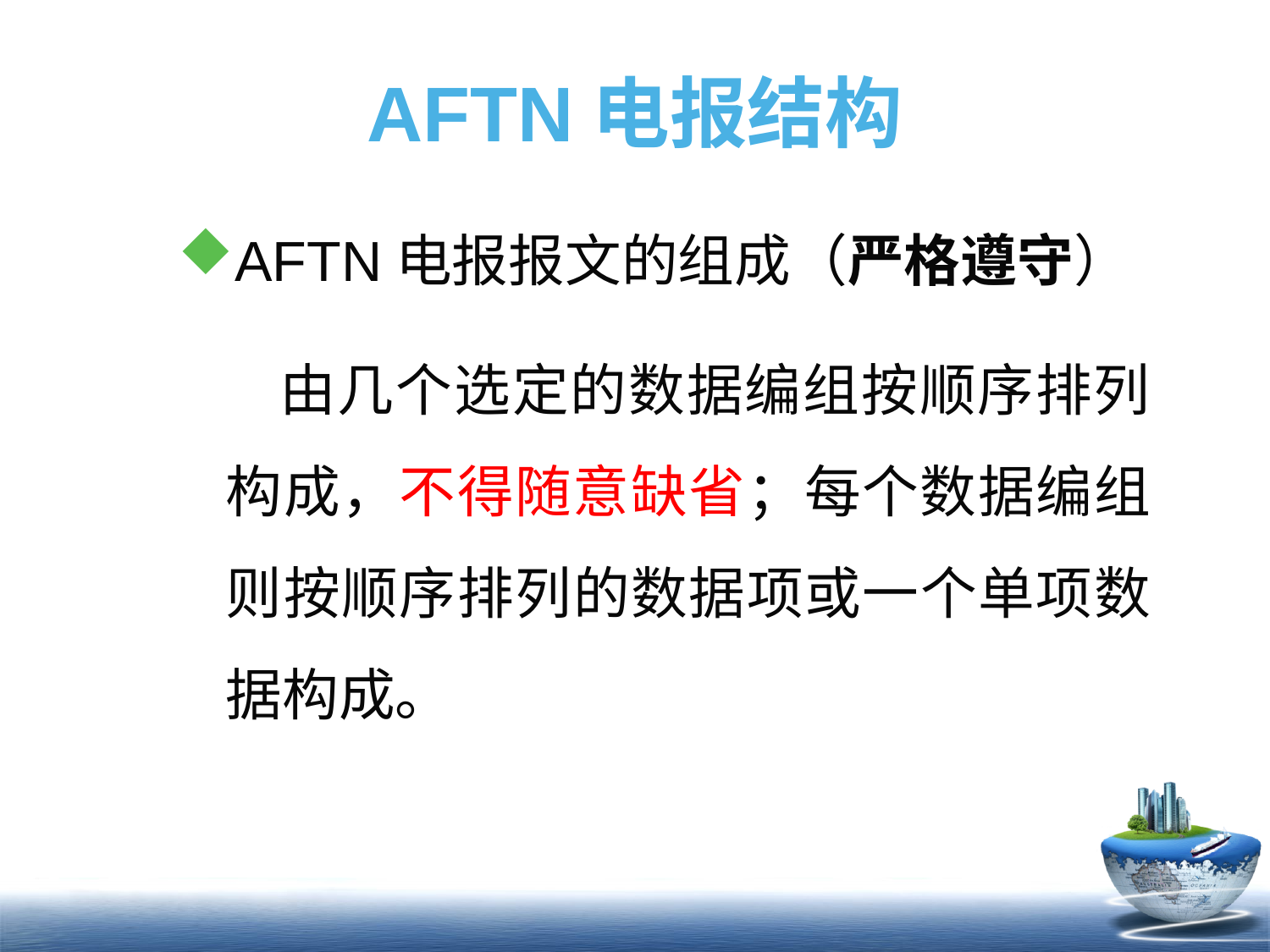

# AFTN电报结构
AFTN电报报文的组成（严格遵守）
      由几个选定的数据编组按顺序排列构成，不得随意缺省；每个数据编组则按顺序排列的数据项或一个单项数据构成。